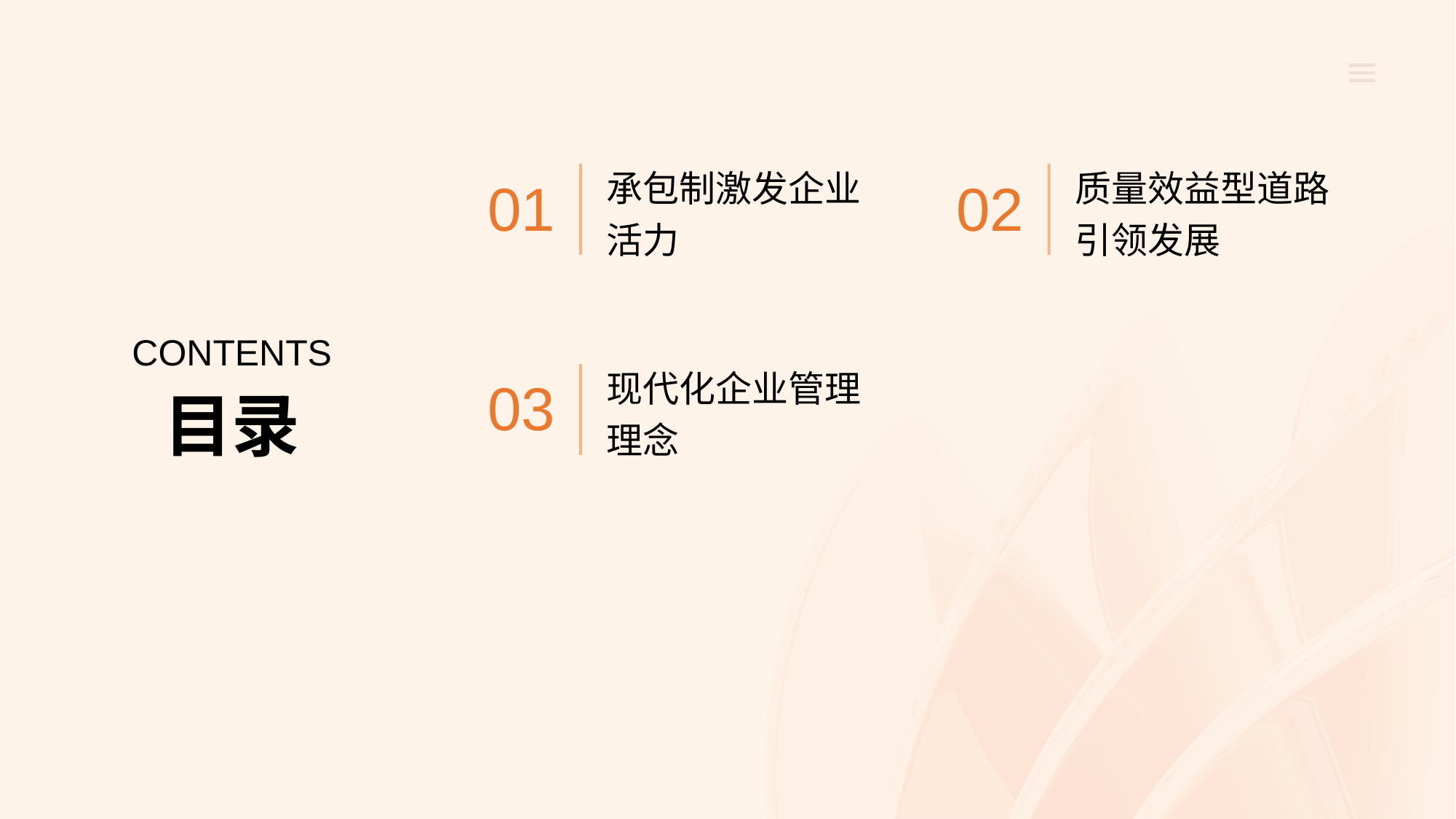

承包制激发企业活力
质量效益型道路引领发展

01
02
CONTENTS
现代化企业管理理念

03
目录